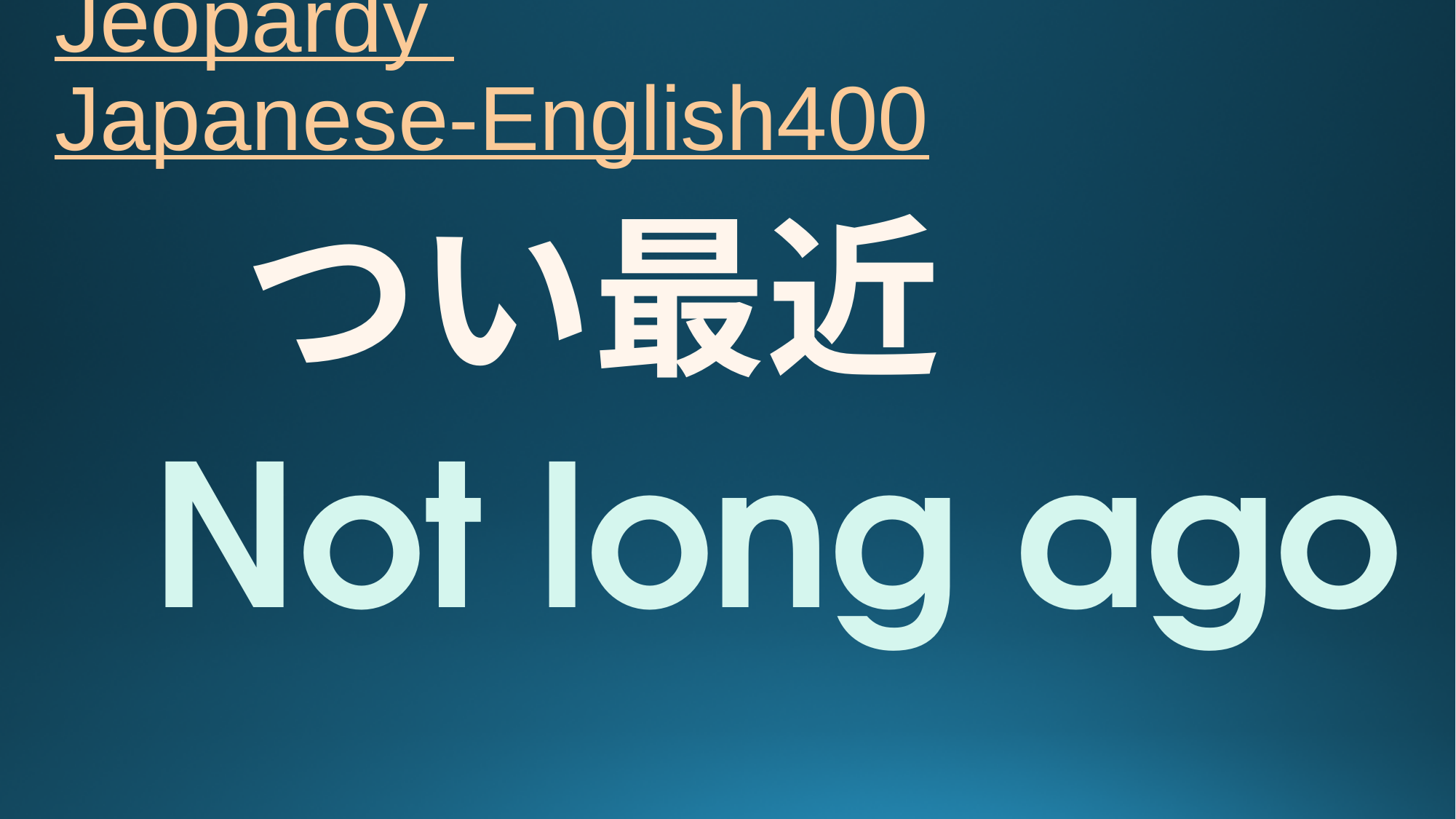

# Jeopardy Japanese-English400
つい最近
Not long ago